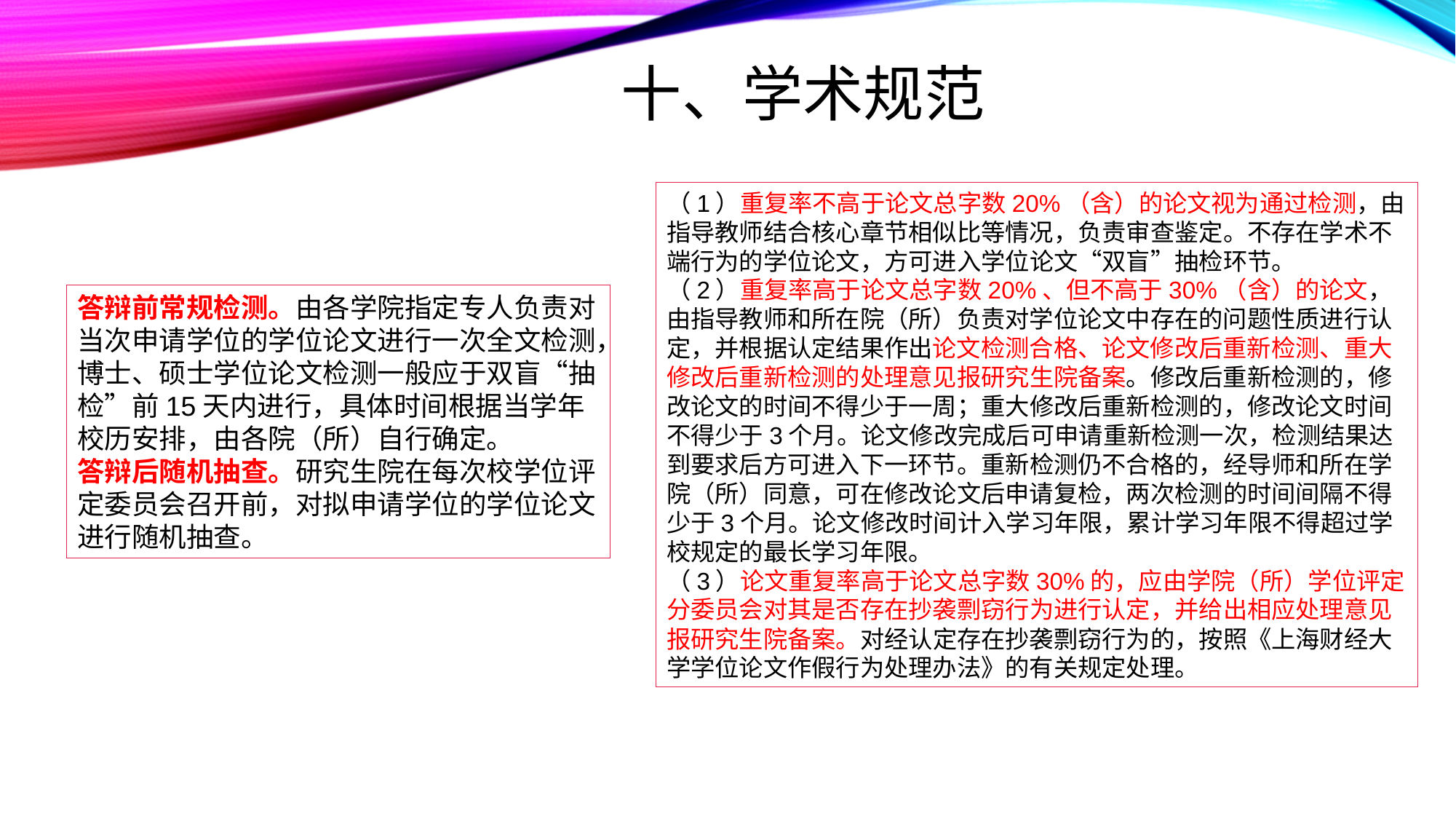

# 十、学术规范
（1）重复率不高于论文总字数20%（含）的论文视为通过检测，由指导教师结合核心章节相似比等情况，负责审查鉴定。不存在学术不端行为的学位论文，方可进入学位论文“双盲”抽检环节。
（2）重复率高于论文总字数20%、但不高于30%（含）的论文，由指导教师和所在院（所）负责对学位论文中存在的问题性质进行认定，并根据认定结果作出论文检测合格、论文修改后重新检测、重大修改后重新检测的处理意见报研究生院备案。修改后重新检测的，修改论文的时间不得少于一周；重大修改后重新检测的，修改论文时间不得少于3个月。论文修改完成后可申请重新检测一次，检测结果达到要求后方可进入下一环节。重新检测仍不合格的，经导师和所在学院（所）同意，可在修改论文后申请复检，两次检测的时间间隔不得少于3个月。论文修改时间计入学习年限，累计学习年限不得超过学校规定的最长学习年限。
（3）论文重复率高于论文总字数30%的，应由学院（所）学位评定分委员会对其是否存在抄袭剽窃行为进行认定，并给出相应处理意见报研究生院备案。对经认定存在抄袭剽窃行为的，按照《上海财经大学学位论文作假行为处理办法》的有关规定处理。
答辩前常规检测。由各学院指定专人负责对当次申请学位的学位论文进行一次全文检测，博士、硕士学位论文检测一般应于双盲“抽检”前15天内进行，具体时间根据当学年校历安排，由各院（所）自行确定。
答辩后随机抽查。研究生院在每次校学位评定委员会召开前，对拟申请学位的学位论文进行随机抽查。